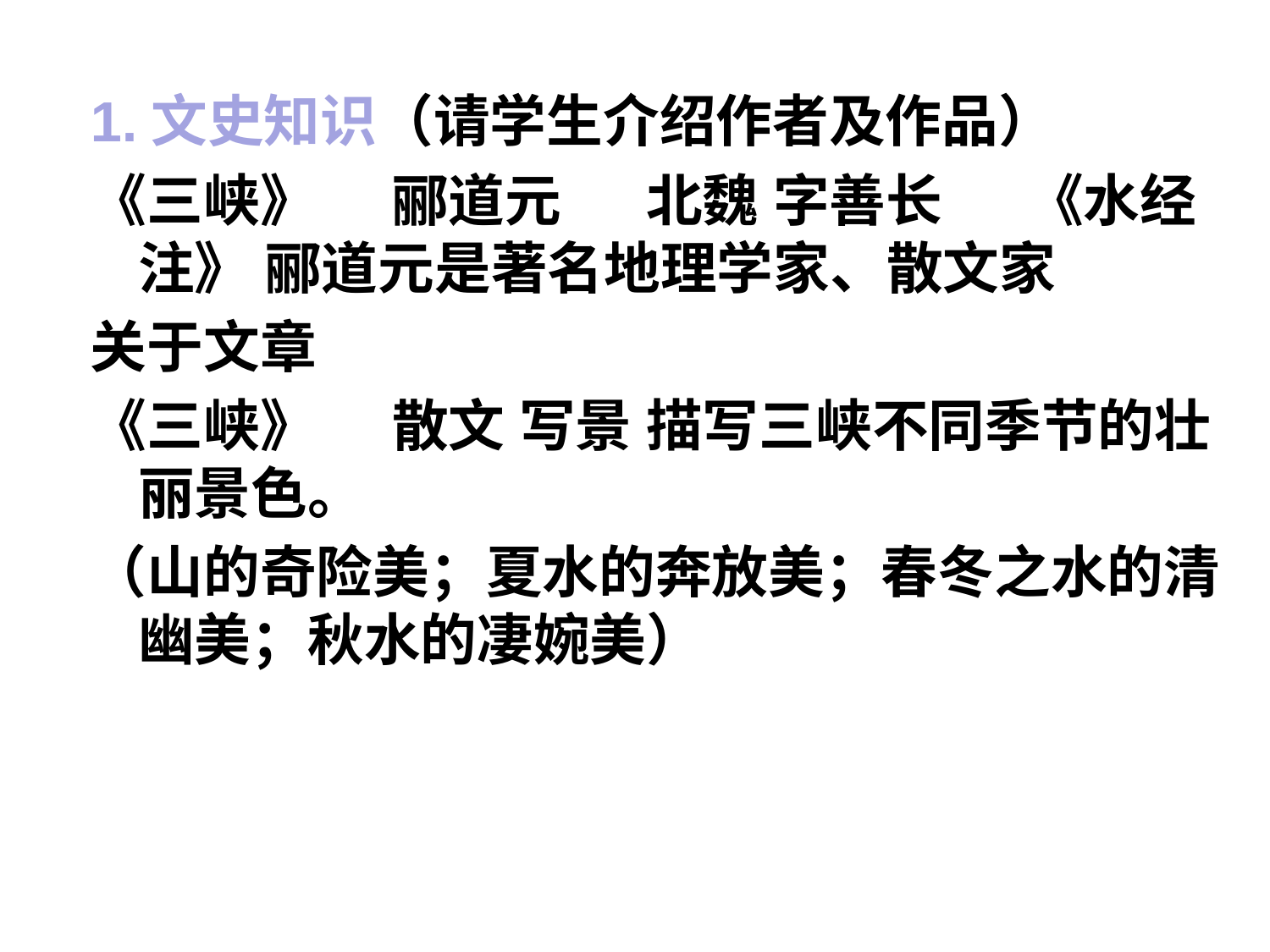

1.文史知识（请学生介绍作者及作品）
《三峡》	郦道元	北魏	字善长	《水经注》	郦道元是著名地理学家、散文家
关于文章
《三峡》	散文	写景	描写三峡不同季节的壮丽景色。
（山的奇险美；夏水的奔放美；春冬之水的清幽美；秋水的凄婉美）